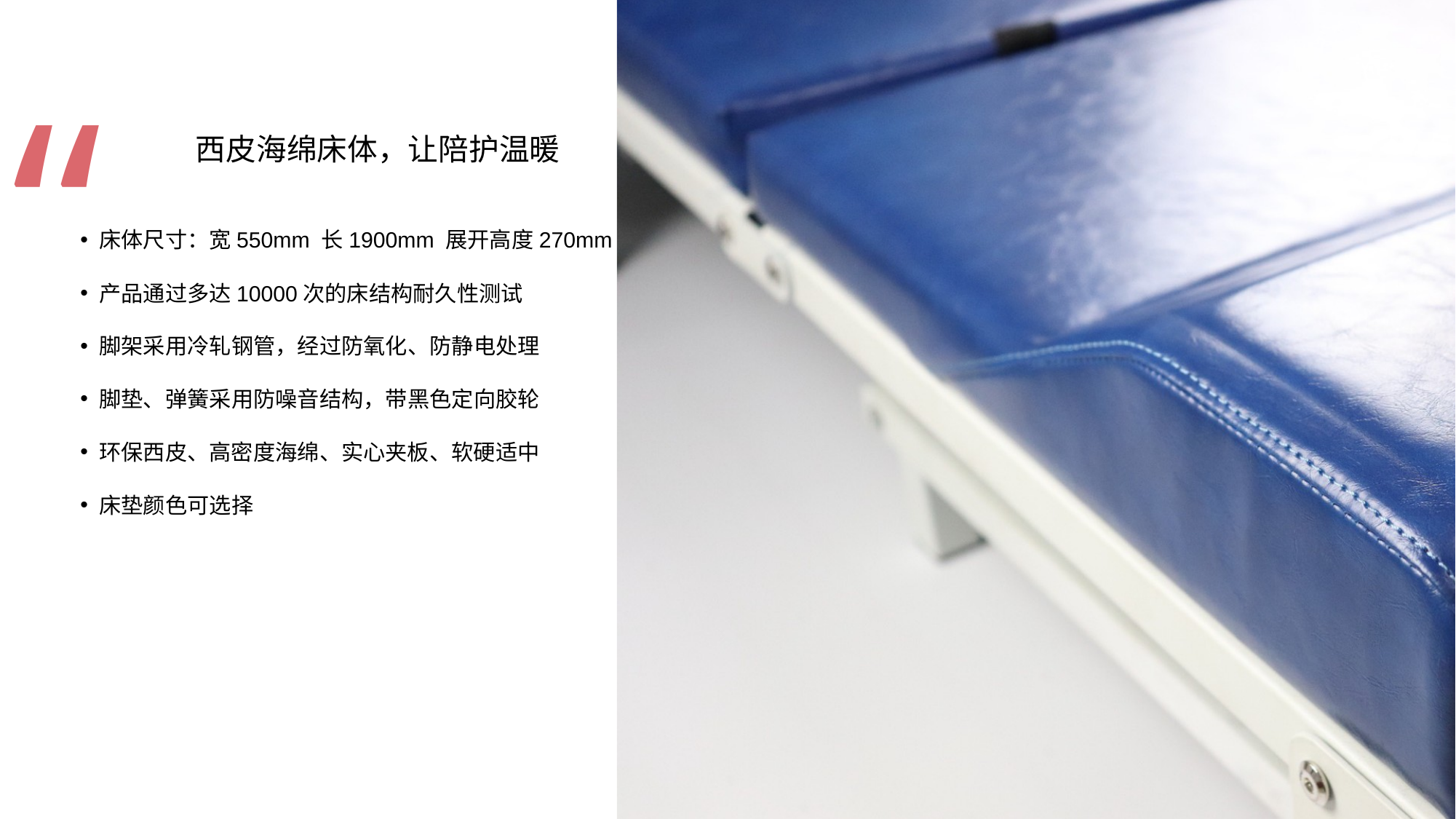

“
# 西皮海绵床体，让陪护温暖
床体尺寸：宽550mm ⻓1900mm 展开高度270mm

产品通过多达10000次的床结构耐久性测试

脚架采用冷轧钢管，经过防氧化、防静电处理

脚垫、弹簧采用防噪音结构，带黑色定向胶轮

环保西⽪、⾼密度海绵、实心夹板、软硬适中

床垫颜色可选择